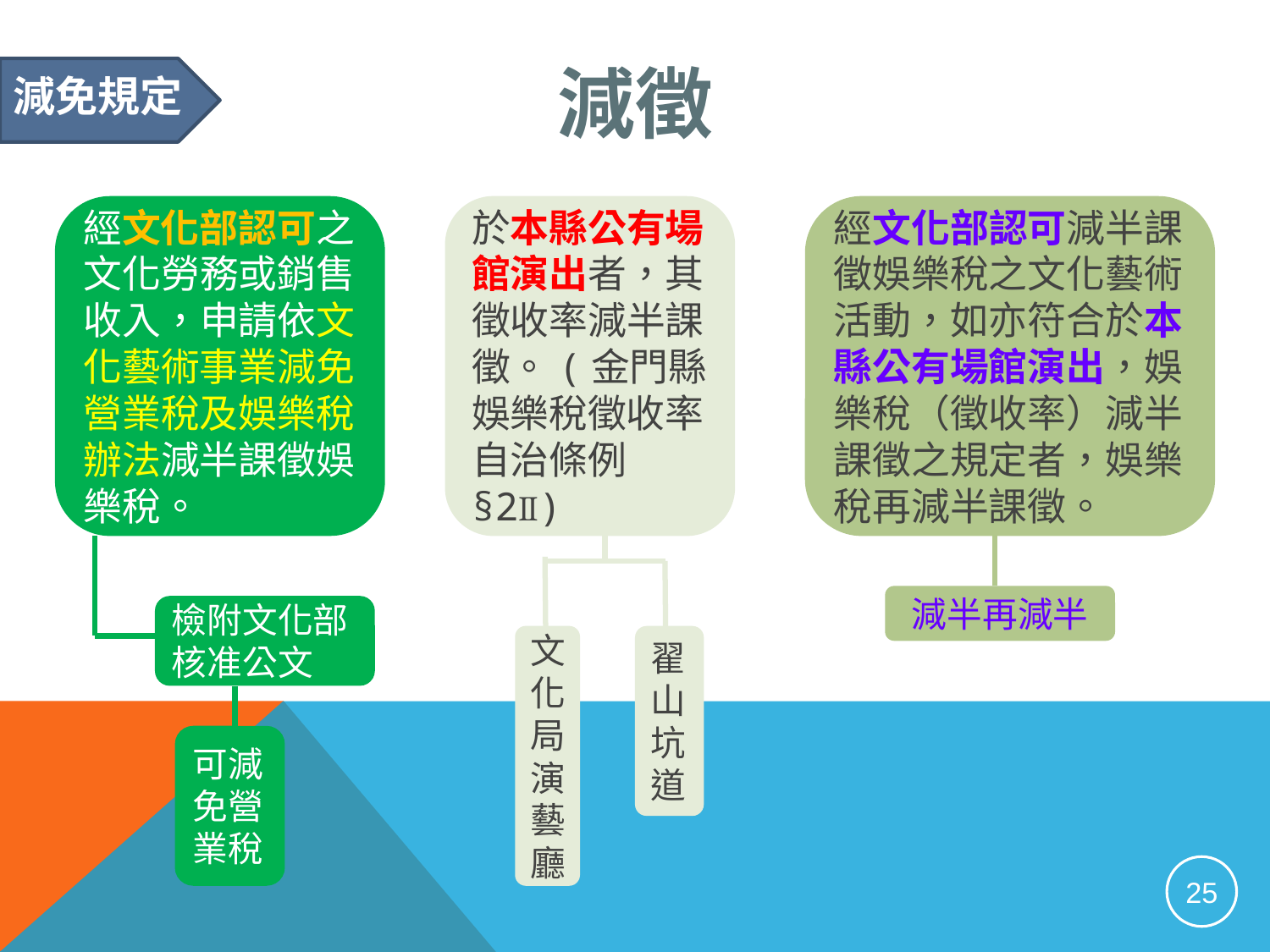

減徵
減免規定

經文化部認可之文化勞務或銷售收入，申請依文化藝術事業減免營業稅及娛樂稅辦法減半課徵娛樂稅。
於本縣公有場館演出者，其徵收率減半課徵。(金門縣娛樂稅徵收率自治條例§2Ⅱ)
經文化部認可減半課徵娛樂稅之文化藝術活動，如亦符合於本縣公有場館演出，娛樂稅（徵收率）減半課徵之規定者，娛樂稅再減半課徵。
減半再減半
檢附文化部
核准公文
翟山坑道
文化局演藝廳
可減免營業稅
25